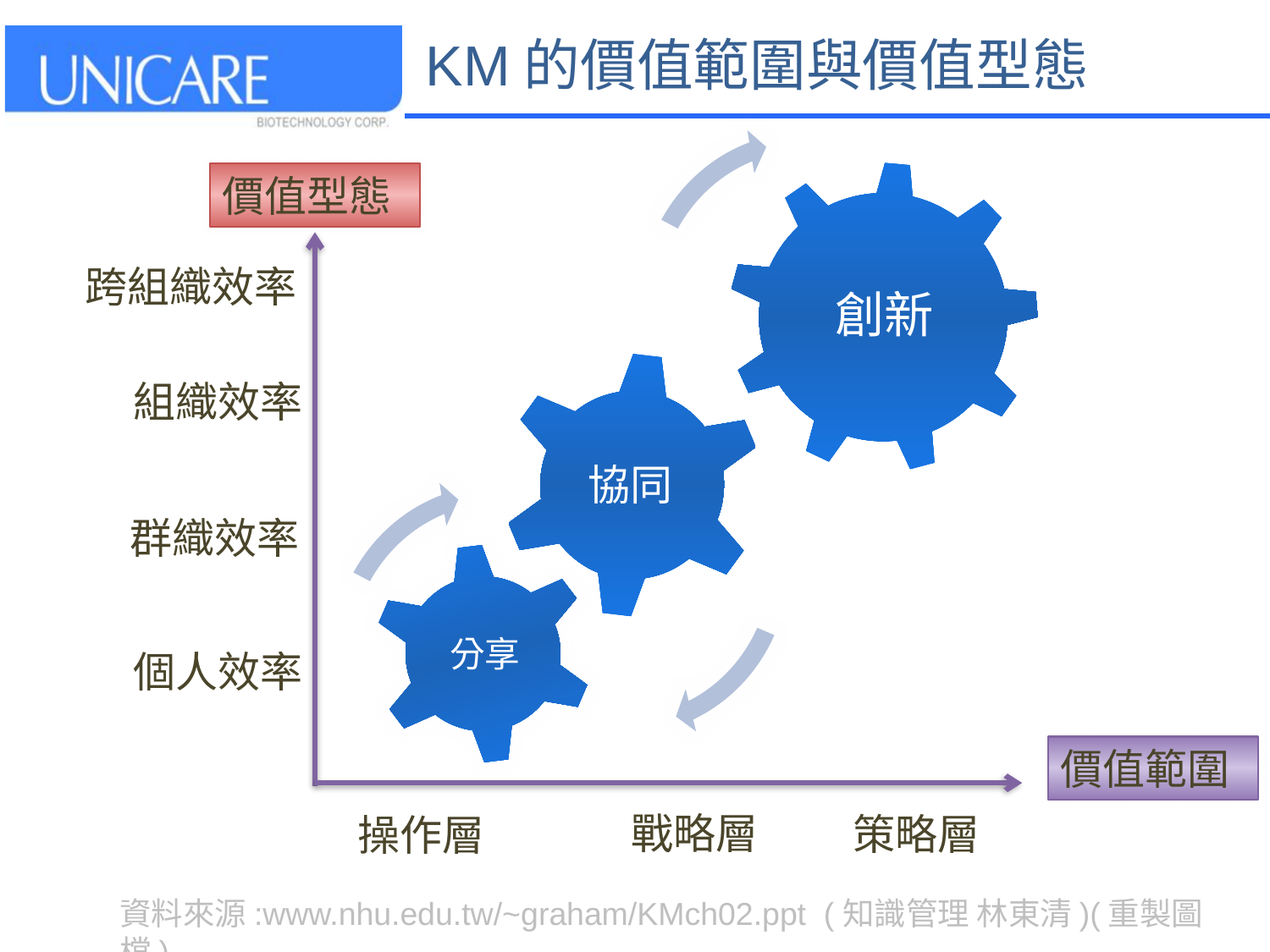

KM的價值範圍與價值型態

價值型態
跨組織效率
創新

組織效率

協同

群織效率

分享
個人效率
價值範圍

戰略層
策略層
操作層
資料來源:www.nhu.edu.tw/~graham/KMch02.ppt  (知識管理 林東清)(重製圖檔)